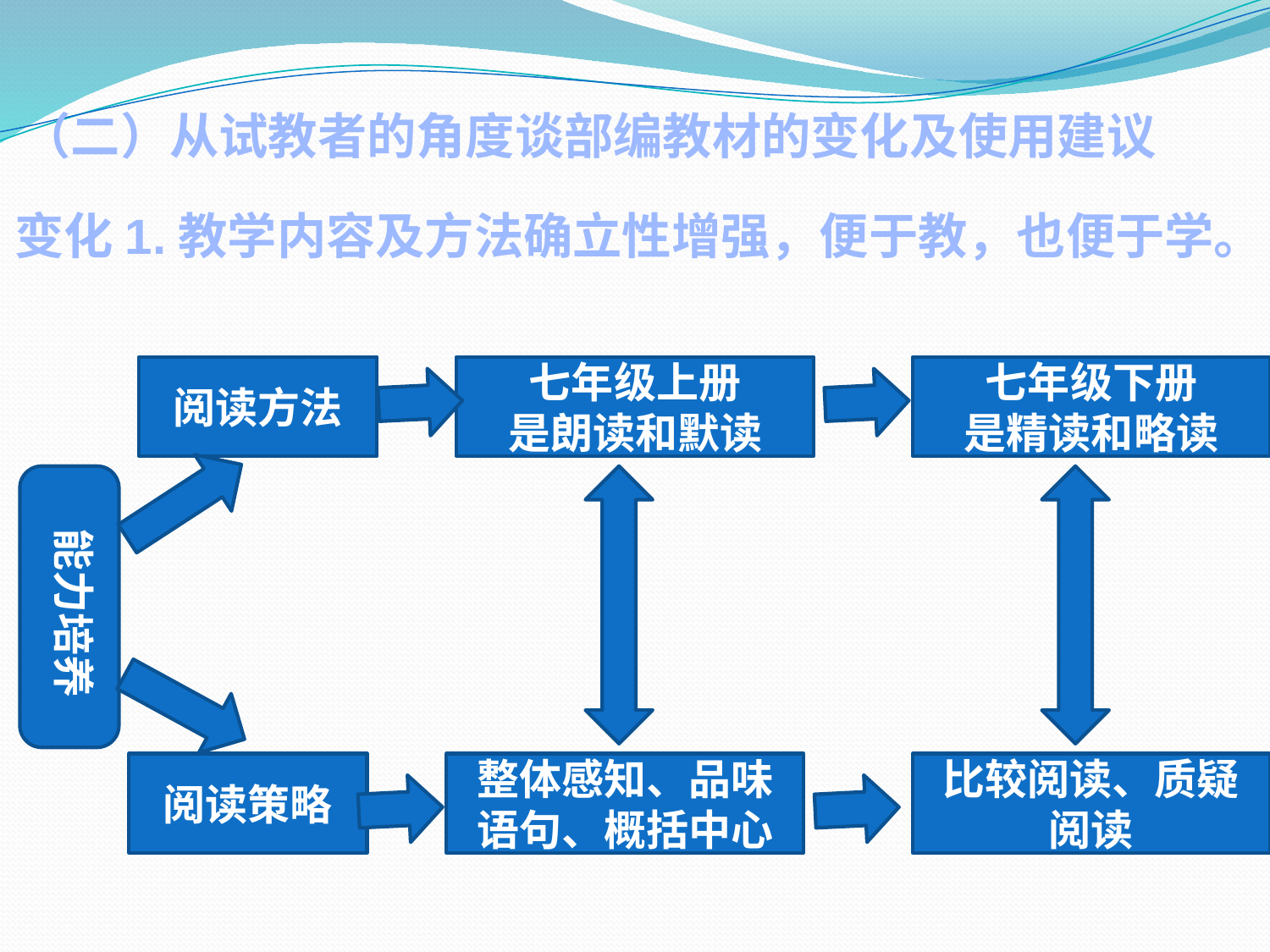

（二）从试教者的角度谈部编教材的变化及使用建议
变化1.教学内容及方法确立性增强，便于教，也便于学。
阅读方法
七年级上册
是朗读和默读
七年级下册
是精读和略读

能力培养

阅读策略
整体感知、品味语句、概括中心
比较阅读、质疑阅读